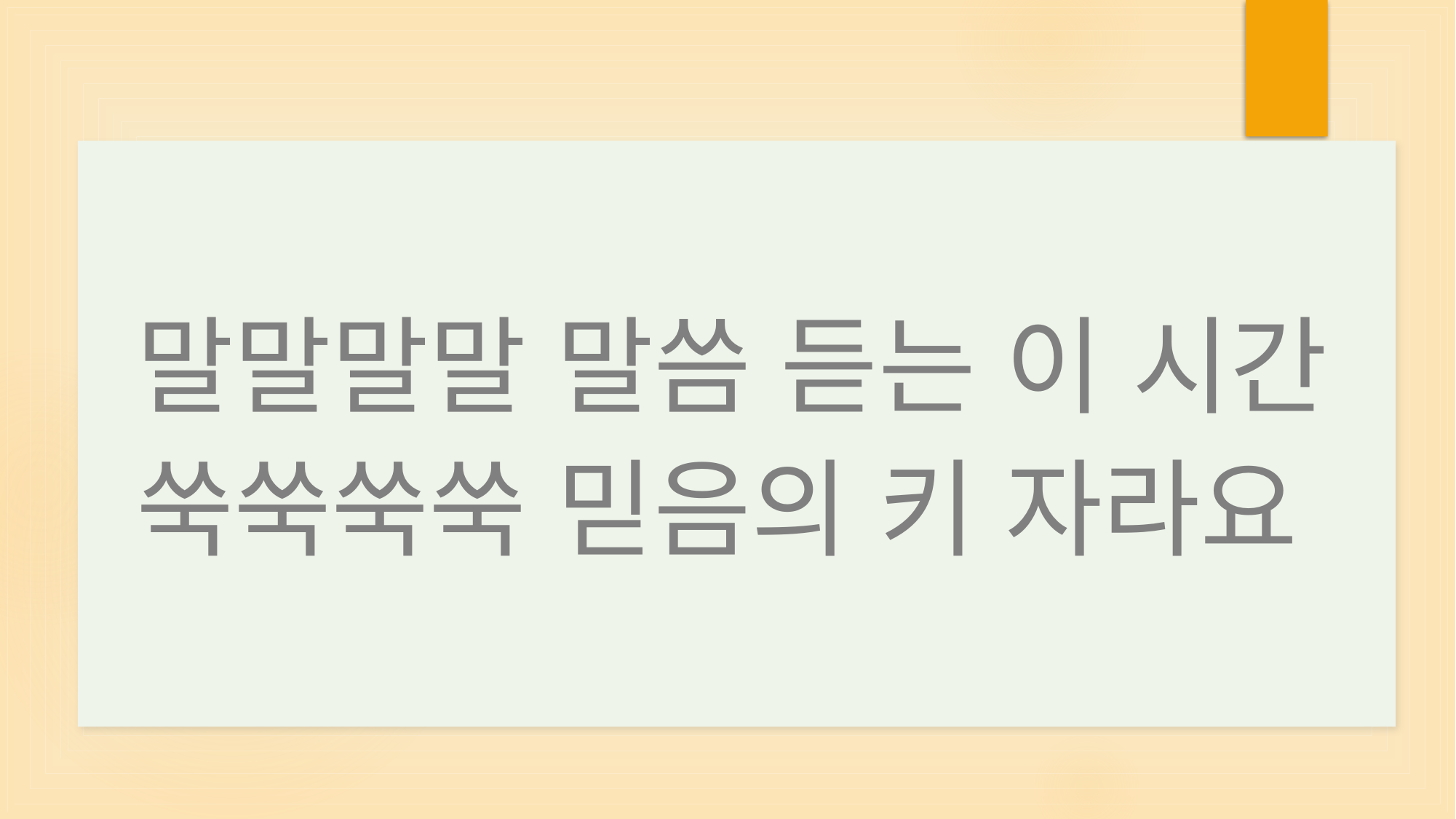

말말말말 말씀 듣는 이 시간
쑥쑥쑥쑥 믿음의 키 자라요